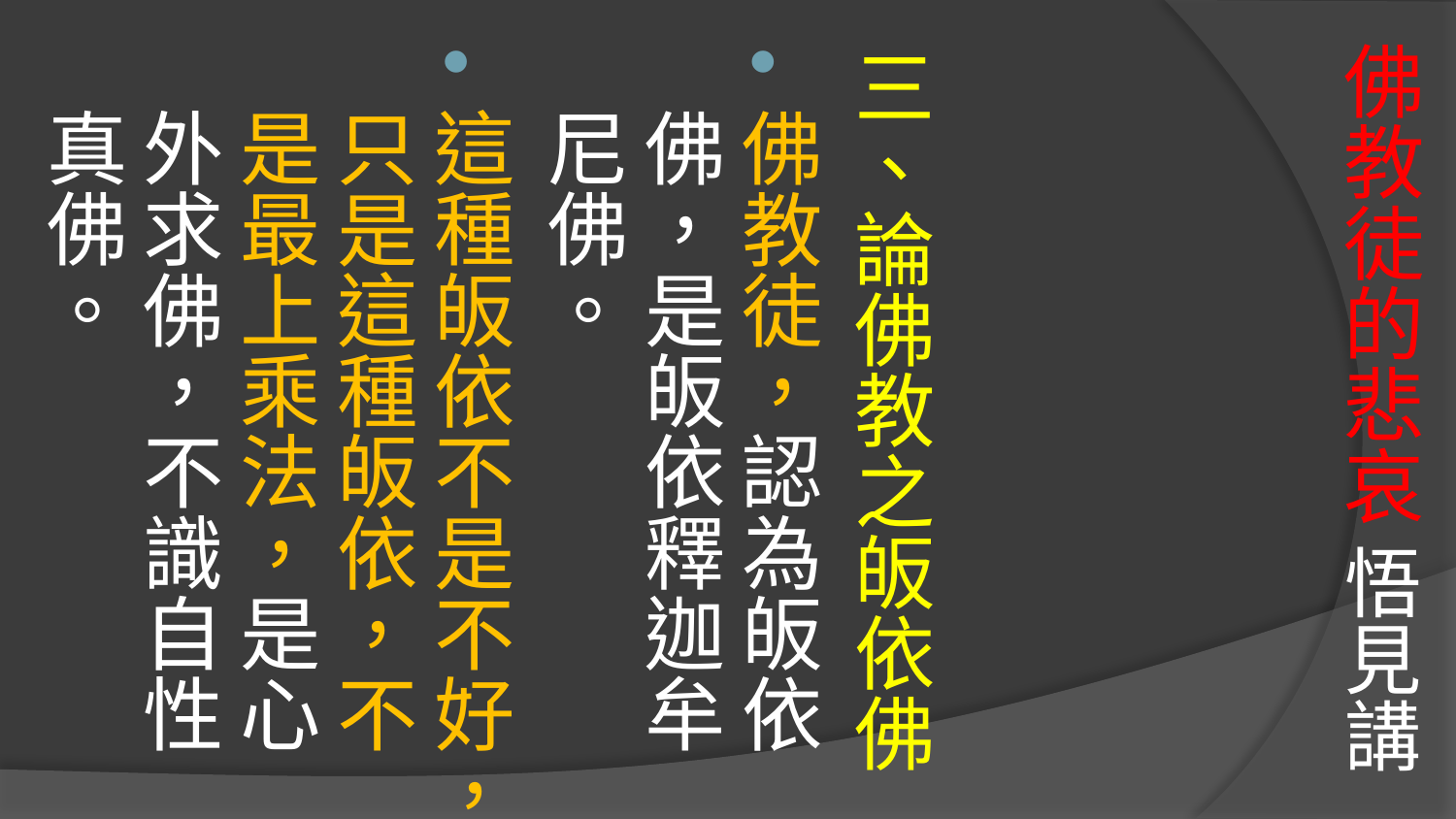

# 佛教徒的悲哀 悟見講
三、論佛教之皈依佛
佛教徒，認為皈依佛，是皈依釋迦牟尼佛。
這種皈依不是不好，只是這種皈依，不是最上乘法，是心外求佛，不識自性真佛。